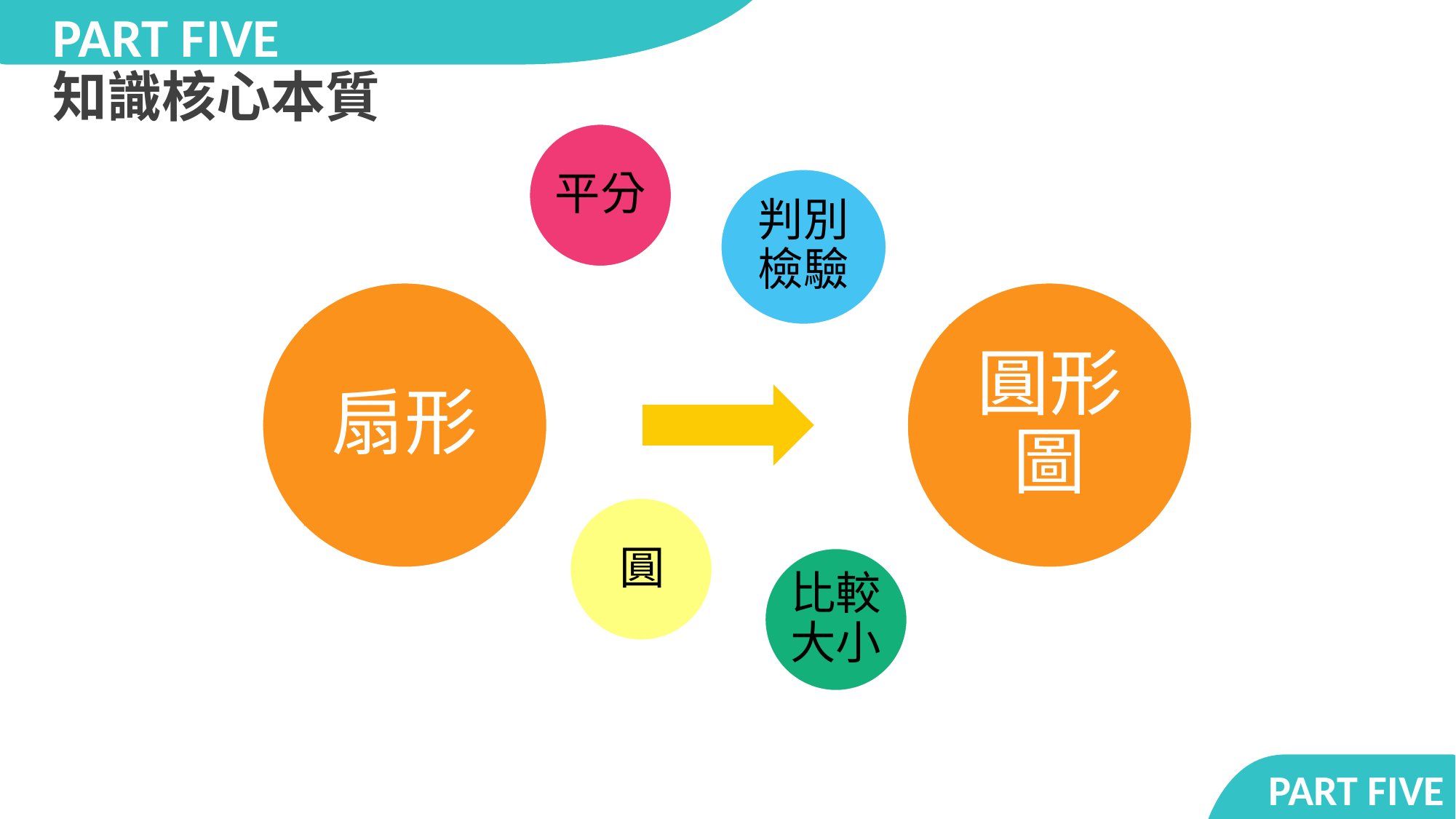

PART FIVE
知識核心本質

平分
判別檢驗

扇形

圓形圖

圓

比較大小
PART FIVE